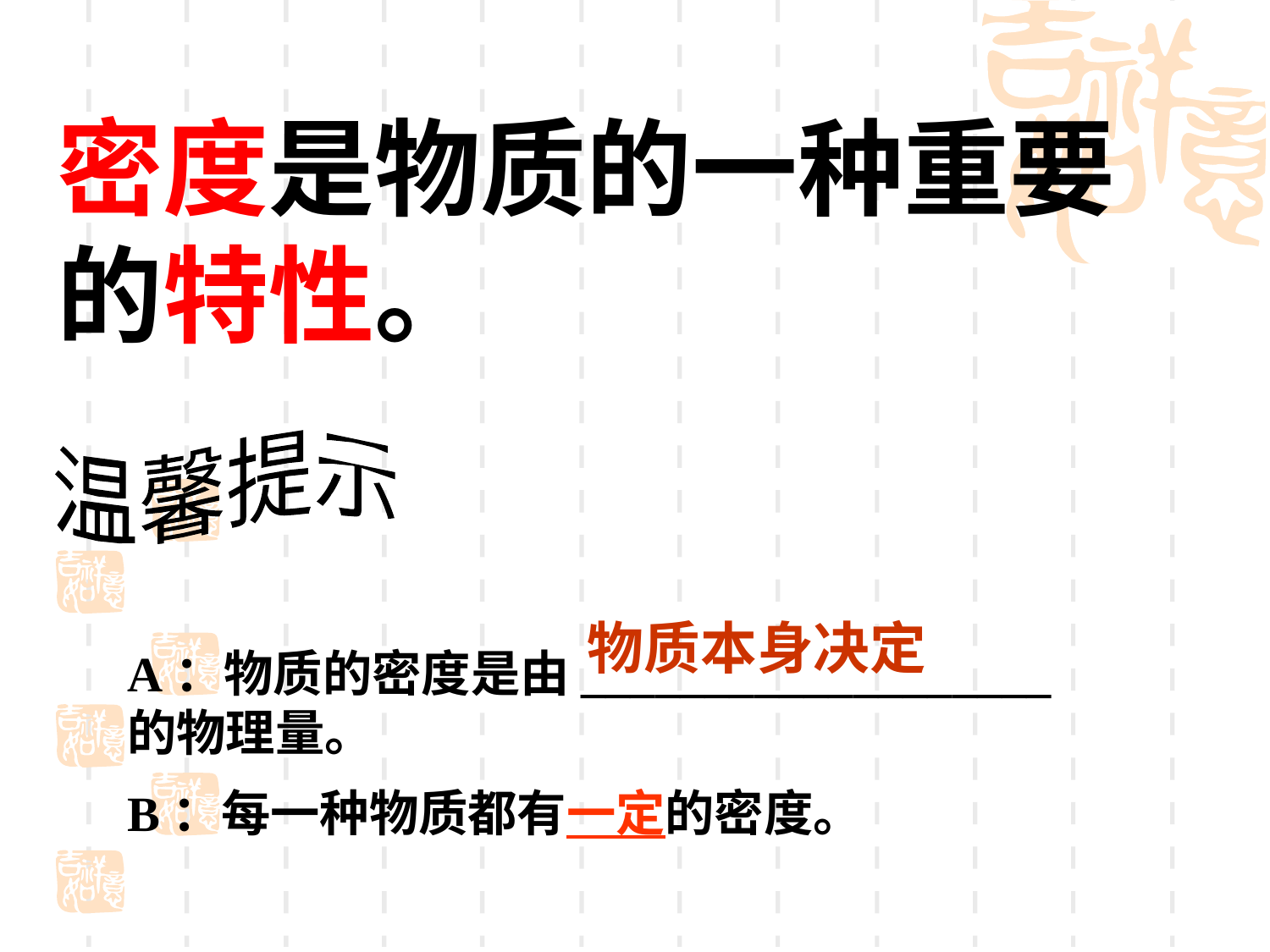

密度是物质的一种重要的特性。
温馨提示
物质本身决定
A：物质的密度是由___________________的物理量。
B：每一种物质都有一定的密度。